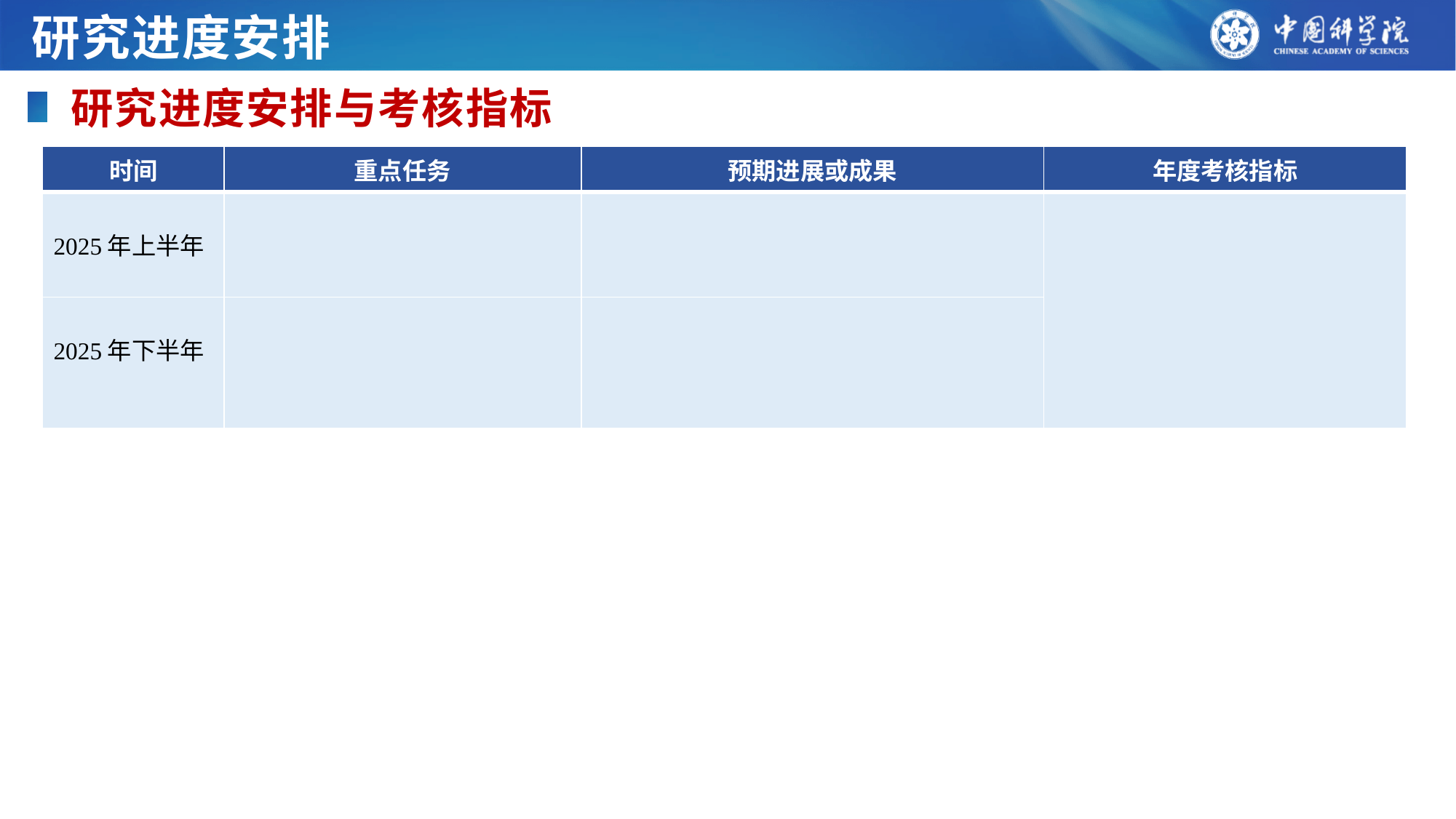

研究进度安排
研究进度安排与考核指标
| 时间 | 重点任务 | 预期进展或成果 | 年度考核指标 |
| --- | --- | --- | --- |
| 2025年上半年 |  |  |  |
| 2025年下半年 |  |  |  |